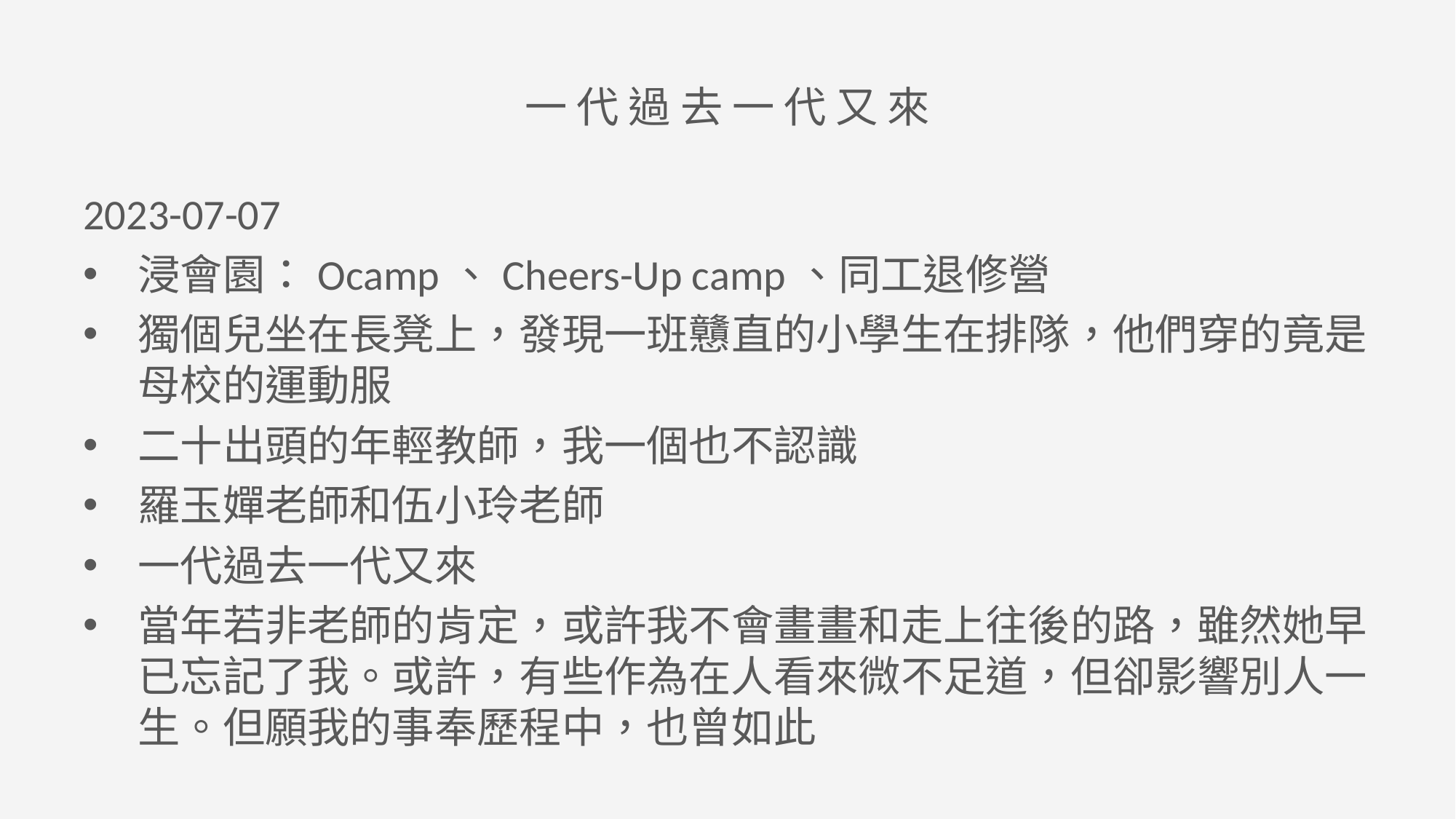

一 代 過 去 一 代 又 來
2023-07-07
浸會園：Ocamp、Cheers-Up camp、同工退修營
獨個兒坐在長凳上，發現一班戇直的小學生在排隊，他們穿的竟是母校的運動服
二十出頭的年輕教師，我一個也不認識
羅玉嬋老師和伍小玲老師
一代過去一代又來
當年若非老師的肯定，或許我不會畫畫和走上往後的路，雖然她早已忘記了我。或許，有些作為在人看來微不足道，但卻影響別人一生。但願我的事奉歷程中，也曾如此